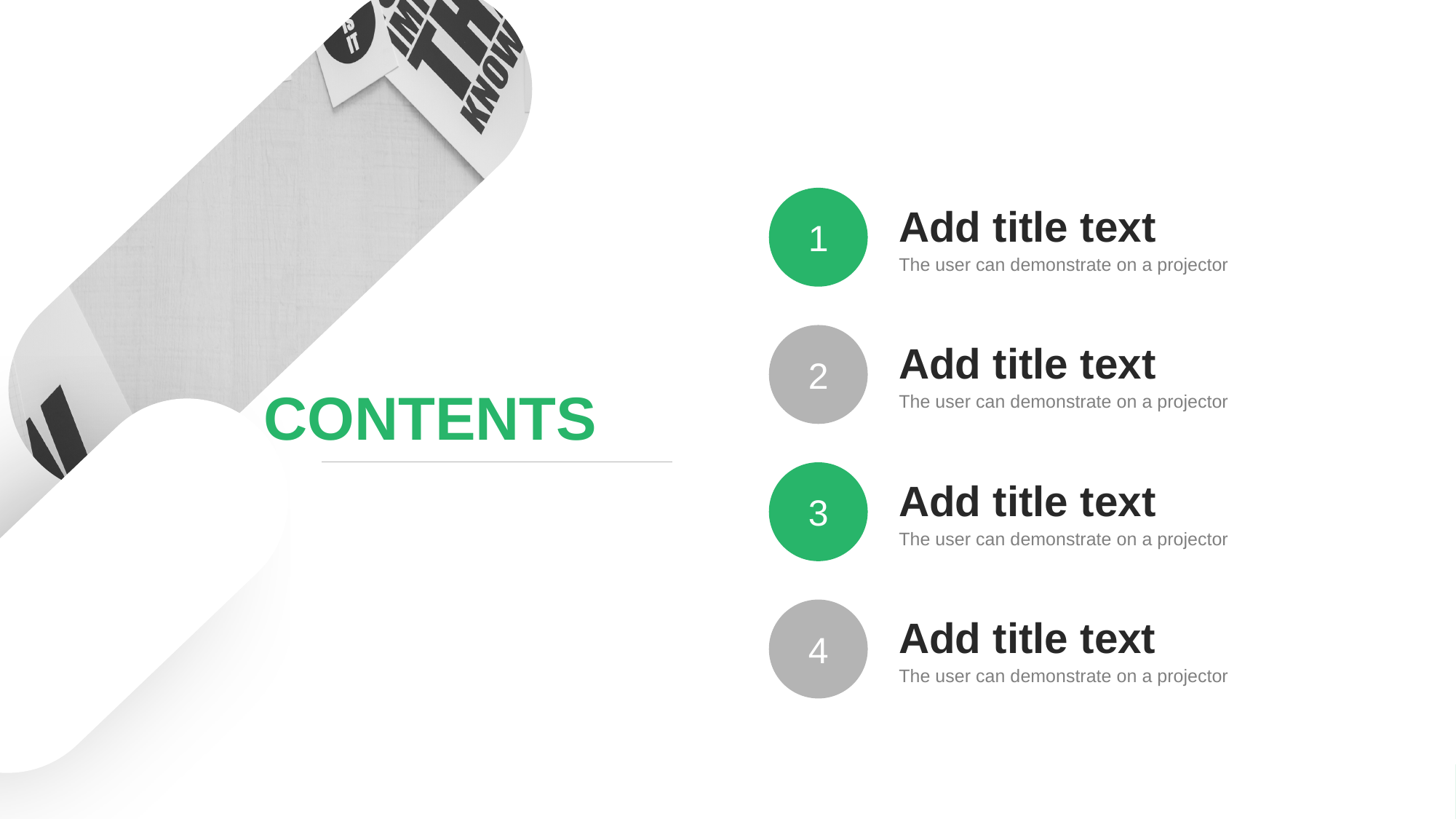

PPT模板 http://www.1ppt.com/moban/

1
Add title text
The user can demonstrate on a projector
2
Add title text
The user can demonstrate on a projector
CONTENTS
3
Add title text
The user can demonstrate on a projector

4
Add title text
The user can demonstrate on a projector